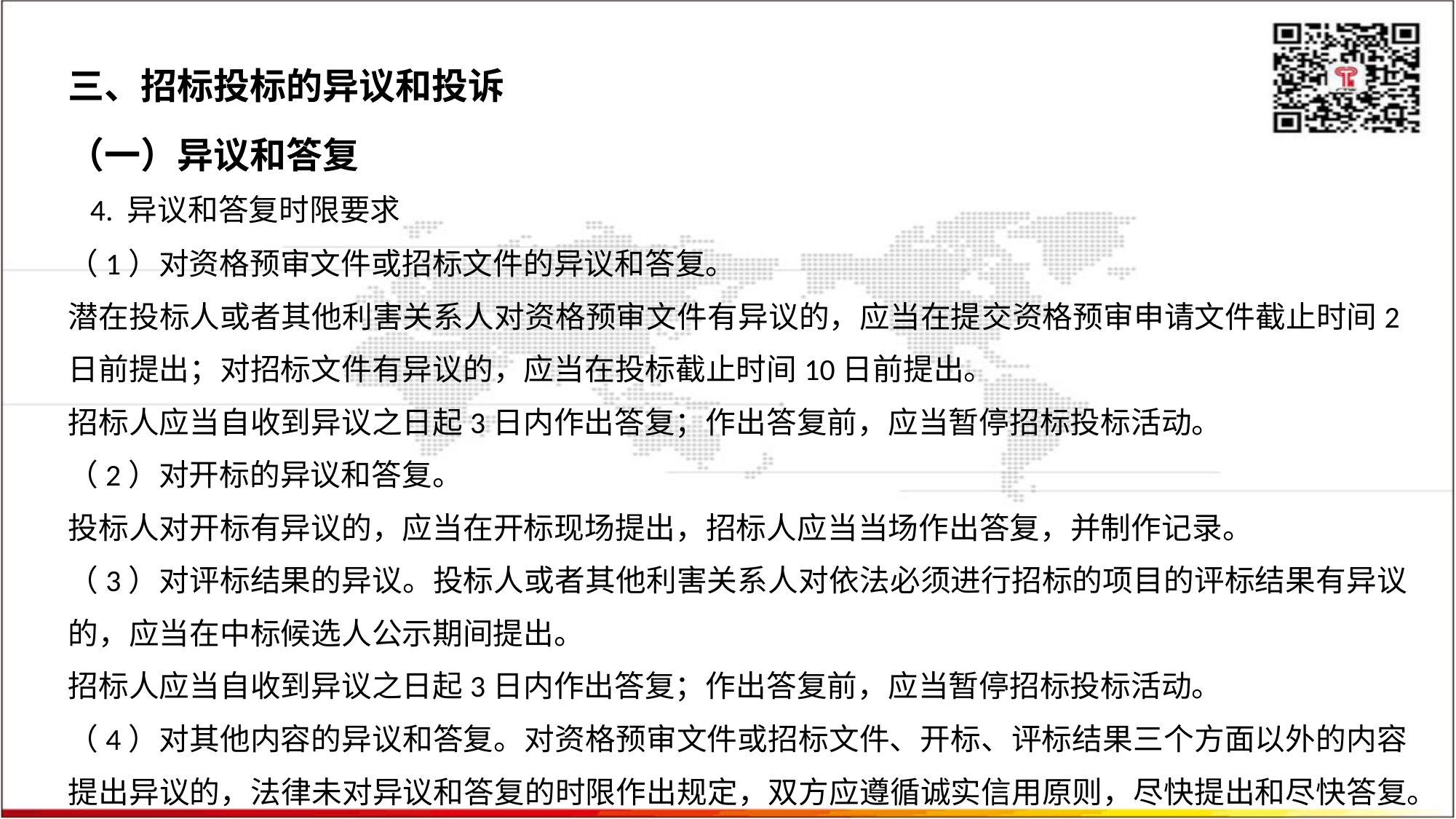

三、招标投标的异议和投诉
（一）异议和答复
   4. 异议和答复时限要求
（1）对资格预审文件或招标文件的异议和答复。
潜在投标人或者其他利害关系人对资格预审文件有异议的，应当在提交资格预审申请文件截止时间2日前提出；对招标文件有异议的，应当在投标截止时间10日前提出。
招标人应当自收到异议之日起3日内作出答复；作出答复前，应当暂停招标投标活动。
（2）对开标的异议和答复。
投标人对开标有异议的，应当在开标现场提出，招标人应当当场作出答复，并制作记录。
（3）对评标结果的异议。投标人或者其他利害关系人对依法必须进行招标的项目的评标结果有异议的，应当在中标候选人公示期间提出。
招标人应当自收到异议之日起3日内作出答复；作出答复前，应当暂停招标投标活动。
（4）对其他内容的异议和答复。对资格预审文件或招标文件、开标、评标结果三个方面以外的内容提出异议的，法律未对异议和答复的时限作出规定，双方应遵循诚实信用原则，尽快提出和尽快答复。